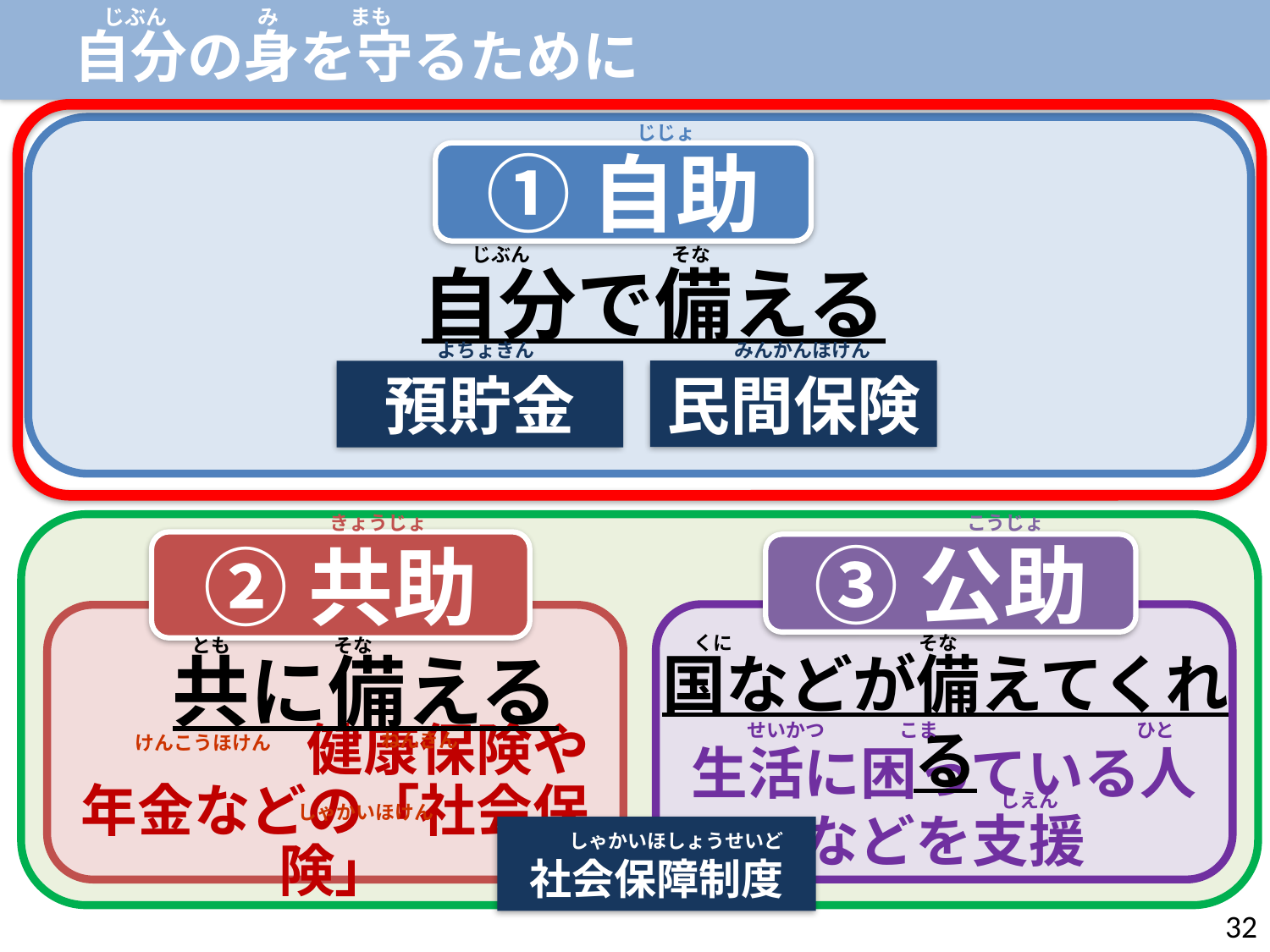

じぶん
み
まも
自分の身を守るために
じじょ
じぶん
そな

①自助
自分で備える
よちょきん
みんかんほけん
民間保険
預貯金

きょうじょ
とも
そな
ねんきん
けんこうほけん
しゃかいほけん
こうじょ

②共助
③公助

生活に困っている人
などを支援

　　　　　　　　　　　　　健康保険や年金などの「社会保険」
共に備える
国などが備えてくれる
そな
くに
せいかつ
こま
ひと
しえん
しゃかいほしょうせいど

社会保障制度
32